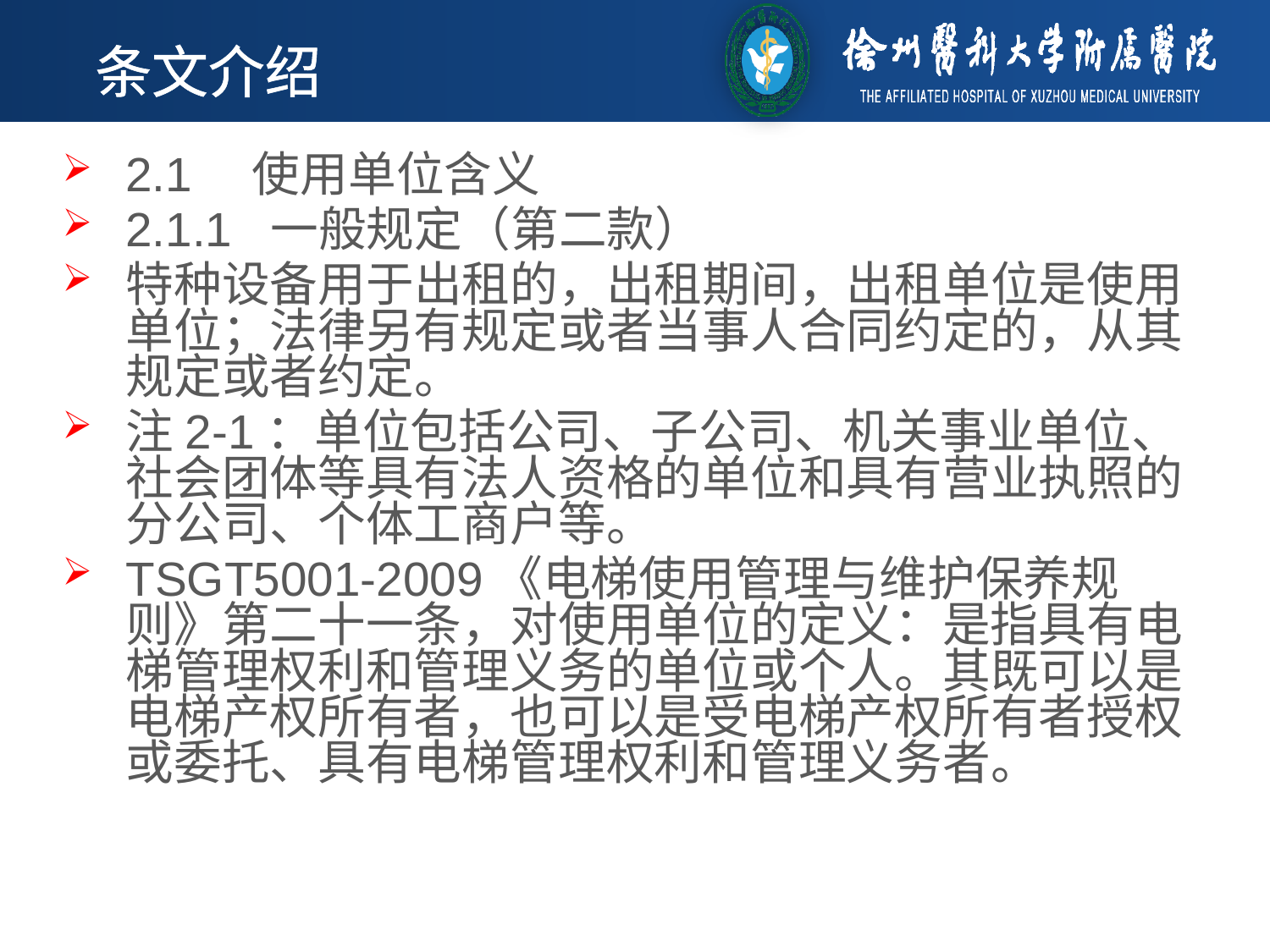

条文介绍

2.1　使用单位含义
2.1.1  一般规定（第二款）
特种设备用于出租的，出租期间，出租单位是使用单位；法律另有规定或者当事人合同约定的，从其规定或者约定。
注2-1：单位包括公司、子公司、机关事业单位、社会团体等具有法人资格的单位和具有营业执照的分公司、个体工商户等。
TSGT5001-2009《电梯使用管理与维护保养规则》第二十一条，对使用单位的定义：是指具有电梯管理权利和管理义务的单位或个人。其既可以是电梯产权所有者，也可以是受电梯产权所有者授权或委托、具有电梯管理权利和管理义务者。